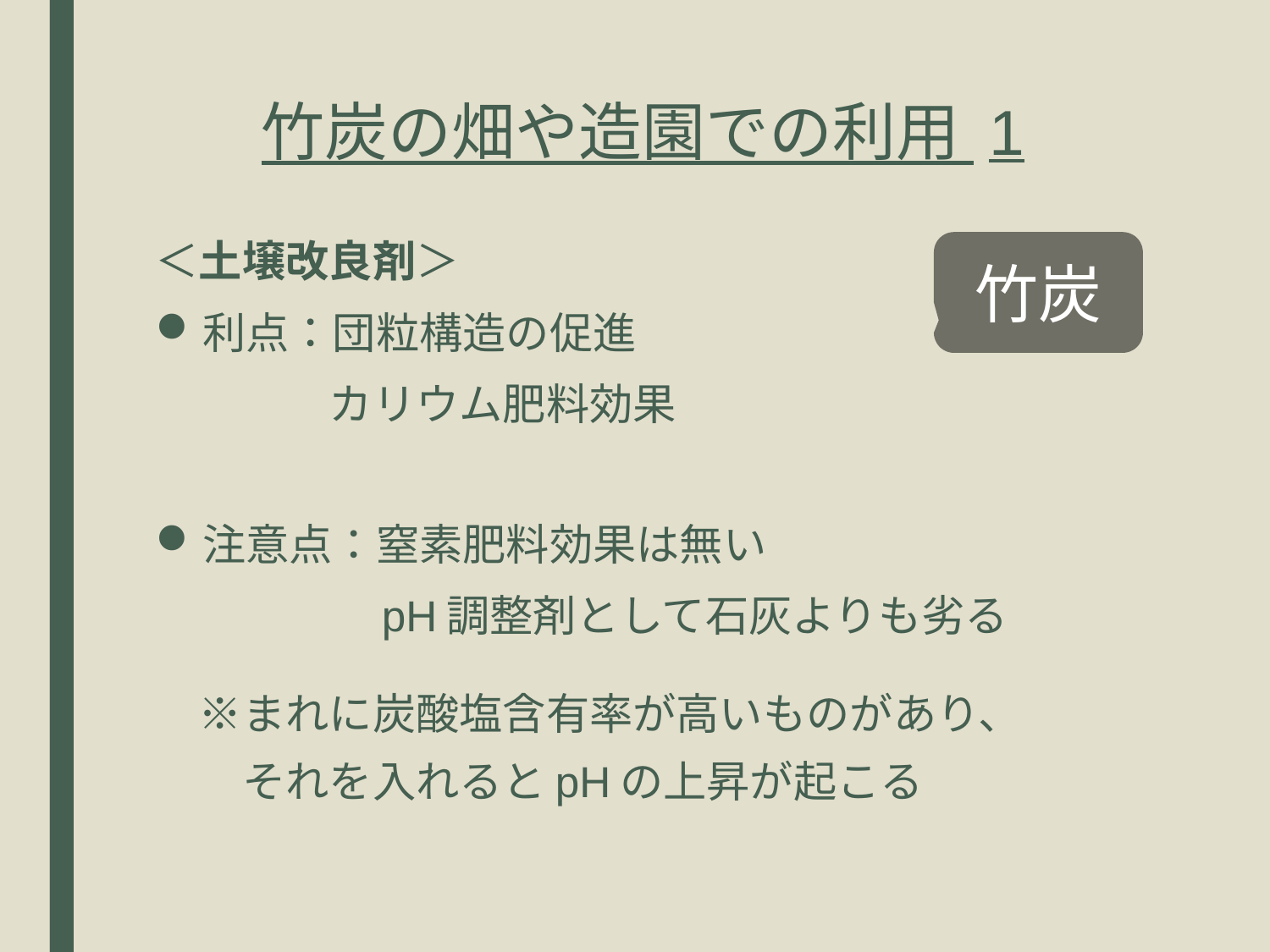

# 竹炭の畑や造園での利用 1
＜土壌改良剤＞
利点：団粒構造の促進
　　　　カリウム肥料効果

注意点：窒素肥料効果は無い
　　　　　pH調整剤として石灰よりも劣る

　※まれに炭酸塩含有率が高いものがあり、
　　それを入れるとpHの上昇が起こる

竹炭